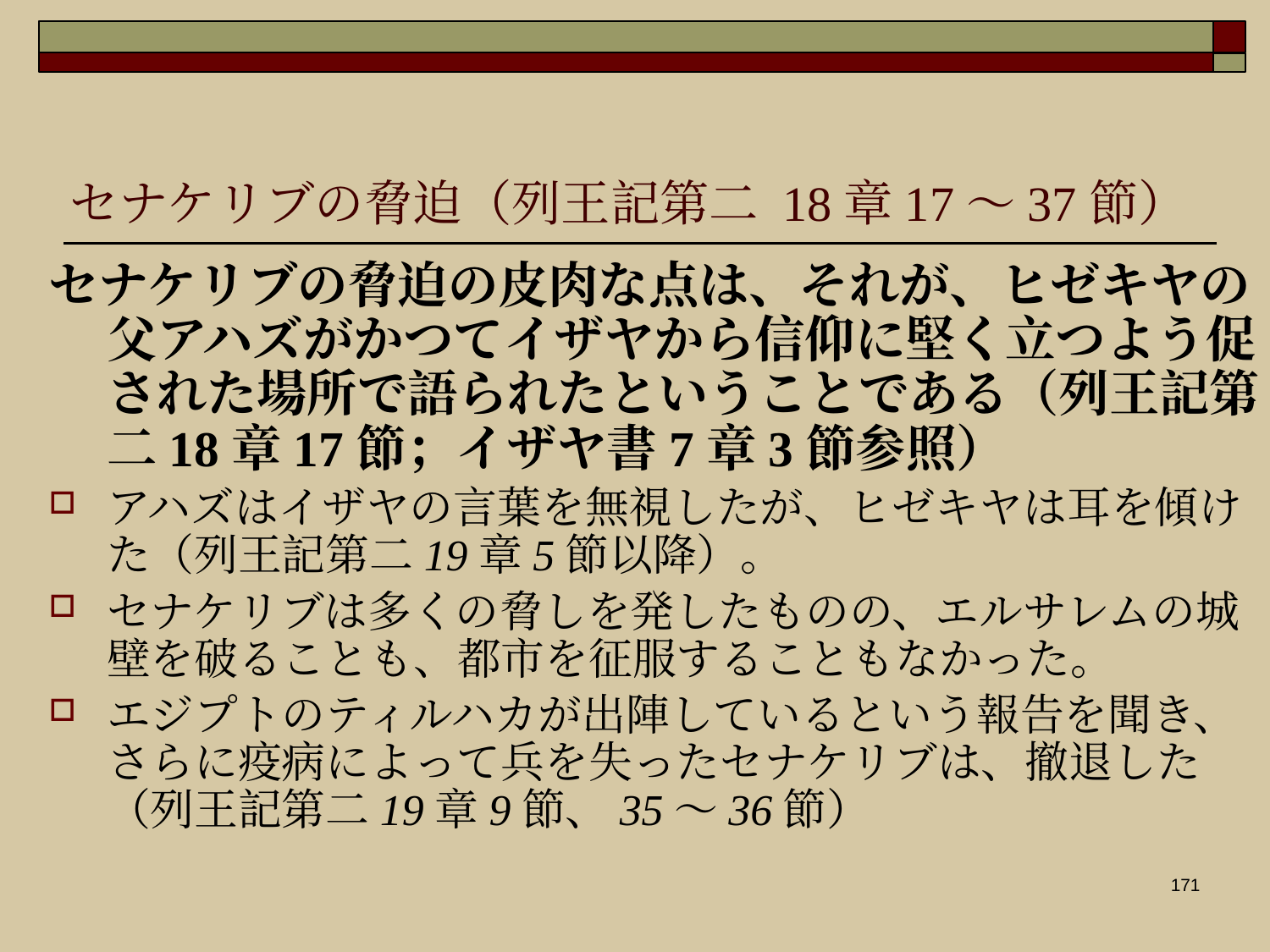

セナケリブの脅迫（列王記第二 18章17～37節）
セナケリブの脅迫の皮肉な点は、それが、ヒゼキヤの父アハズがかつてイザヤから信仰に堅く立つよう促された場所で語られたということである（列王記第二18章17節；イザヤ書7章3節参照）
アハズはイザヤの言葉を無視したが、ヒゼキヤは耳を傾けた（列王記第二19章5節以降）。
セナケリブは多くの脅しを発したものの、エルサレムの城壁を破ることも、都市を征服することもなかった。
エジプトのティルハカが出陣しているという報告を聞き、さらに疫病によって兵を失ったセナケリブは、撤退した（列王記第二19章9節、35〜36節）

171